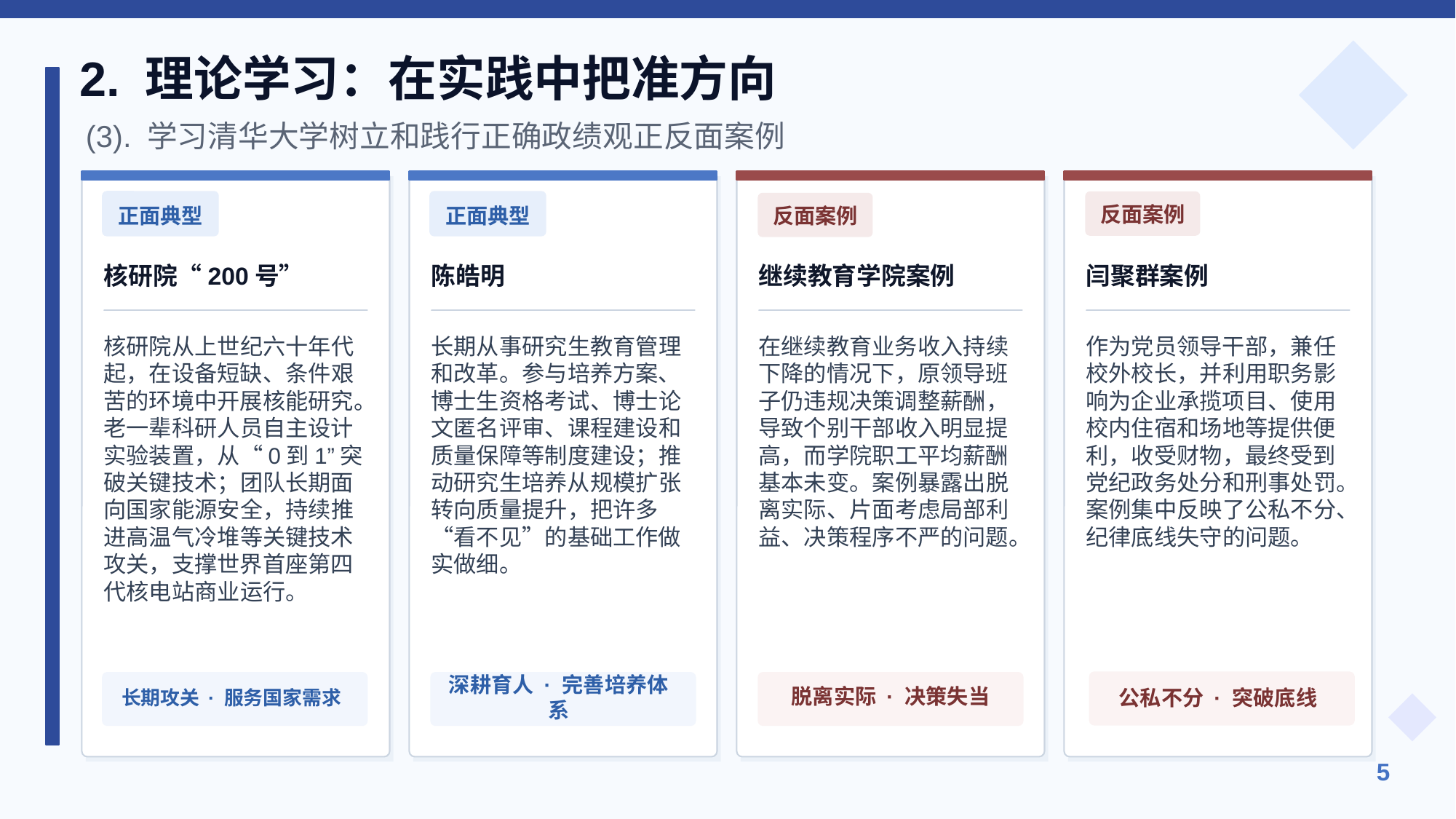

2. 理论学习：在实践中把准方向

(3). 学习清华大学树立和践行正确政绩观正反面案例

正面典型
正面典型
反面案例
反面案例
核研院“200号”
陈皓明
继续教育学院案例
闫聚群案例

核研院从上世纪六十年代起，在设备短缺、条件艰苦的环境中开展核能研究。老一辈科研人员自主设计实验装置，从“0到1”突破关键技术；团队长期面向国家能源安全，持续推进高温气冷堆等关键技术攻关，支撑世界首座第四代核电站商业运行。
长期从事研究生教育管理和改革。参与培养方案、博士生资格考试、博士论文匿名评审、课程建设和质量保障等制度建设；推动研究生培养从规模扩张转向质量提升，把许多“看不见”的基础工作做实做细。
在继续教育业务收入持续下降的情况下，原领导班子仍违规决策调整薪酬，导致个别干部收入明显提高，而学院职工平均薪酬基本未变。案例暴露出脱离实际、片面考虑局部利益、决策程序不严的问题。
作为党员领导干部，兼任校外校长，并利用职务影响为企业承揽项目、使用校内住宿和场地等提供便利，收受财物，最终受到党纪政务处分和刑事处罚。案例集中反映了公私不分、纪律底线失守的问题。

长期攻关 · 服务国家需求
深耕育人 · 完善培养体系
脱离实际 · 决策失当
公私不分 · 突破底线

5